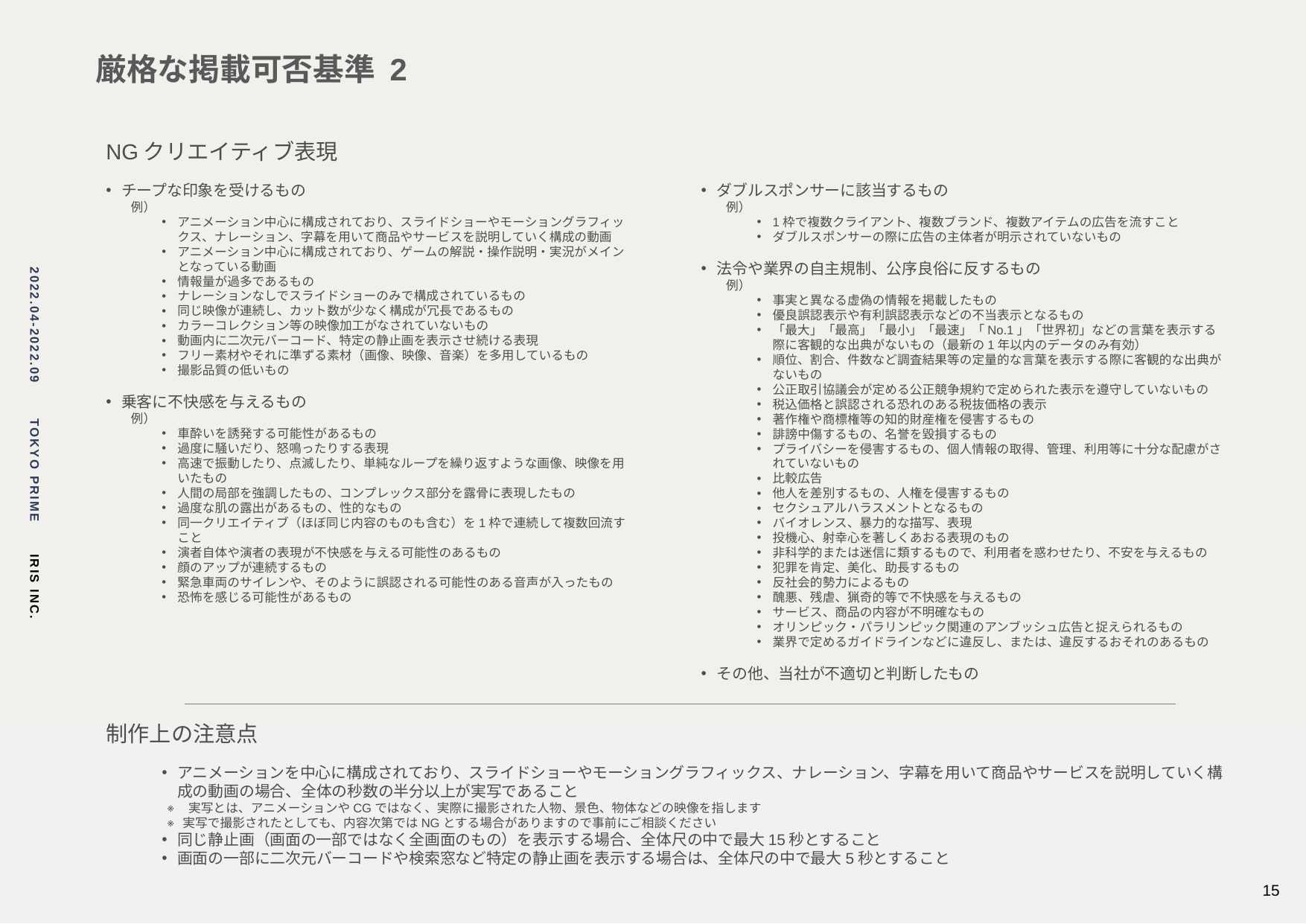

厳格な掲載可否基準 2
NGクリエイティブ表現

チープな印象を受けるもの
　　例）
アニメーション中心に構成されており、スライドショーやモーショングラフィックス、ナレーション、字幕を用いて商品やサービスを説明していく構成の動画
アニメーション中心に構成されており、ゲームの解説・操作説明・実況がメインとなっている動画
情報量が過多であるもの
ナレーションなしでスライドショーのみで構成されているもの
同じ映像が連続し、カット数が少なく構成が冗長であるもの
カラーコレクション等の映像加工がなされていないもの
動画内に二次元バーコード、特定の静止画を表示させ続ける表現
フリー素材やそれに準ずる素材（画像、映像、音楽）を多用しているもの
撮影品質の低いもの

乗客に不快感を与えるもの
　　例）
車酔いを誘発する可能性があるもの
過度に騒いだり、怒鳴ったりする表現
高速で振動したり、点滅したり、単純なループを繰り返すような画像、映像を用いたもの
人間の局部を強調したもの、コンプレックス部分を露骨に表現したもの
過度な肌の露出があるもの、性的なもの
同一クリエイティブ（ほぼ同じ内容のものも含む）を1枠で連続して複数回流すこと
演者自体や演者の表現が不快感を与える可能性のあるもの
顔のアップが連続するもの
緊急車両のサイレンや、そのように誤認される可能性のある音声が入ったもの
恐怖を感じる可能性があるもの
ダブルスポンサーに該当するもの
　　例）
1枠で複数クライアント、複数ブランド、複数アイテムの広告を流すこと
ダブルスポンサーの際に広告の主体者が明示されていないもの

法令や業界の自主規制、公序良俗に反するもの
　　例）
事実と異なる虚偽の情報を掲載したもの
優良誤認表示や有利誤認表示などの不当表示となるもの
「最大」「最高」「最小」「最速」「No.1」「世界初」などの言葉を表示する際に客観的な出典がないもの（最新の1年以内のデータのみ有効）
順位、割合、件数など調査結果等の定量的な言葉を表示する際に客観的な出典がないもの
公正取引協議会が定める公正競争規約で定められた表示を遵守していないもの
税込価格と誤認される恐れのある税抜価格の表示
著作権や商標権等の知的財産権を侵害するもの
誹謗中傷するもの、名誉を毀損するもの
プライバシーを侵害するもの、個人情報の取得、管理、利用等に十分な配慮がされていないもの
比較広告
他人を差別するもの、人権を侵害するもの
セクシュアルハラスメントとなるもの
バイオレンス、暴力的な描写、表現
投機心、射幸心を著しくあおる表現のもの
非科学的または迷信に類するもので、利用者を惑わせたり、不安を与えるもの
犯罪を肯定、美化、助長するもの
反社会的勢力によるもの
醜悪、残虐、猟奇的等で不快感を与えるもの
サービス、商品の内容が不明確なもの
オリンピック・パラリンピック関連のアンブッシュ広告と捉えられるもの
業界で定めるガイドラインなどに違反し、または、違反するおそれのあるもの

その他、当社が不適切と判断したもの
制作上の注意点

アニメーションを中心に構成されており、スライドショーやモーショングラフィックス、ナレーション、字幕を用いて商品やサービスを説明していく構成の動画の場合、全体の秒数の半分以上が実写であること
 実写とは、アニメーションやCGではなく、実際に撮影された人物、景色、物体などの映像を指します
実写で撮影されたとしても、内容次第ではNGとする場合がありますので事前にご相談ください
同じ静止画（画面の一部ではなく全画面のもの）を表示する場合、全体尺の中で最大15秒とすること
画面の一部に二次元バーコードや検索窓など特定の静止画を表示する場合は、全体尺の中で最大5秒とすること